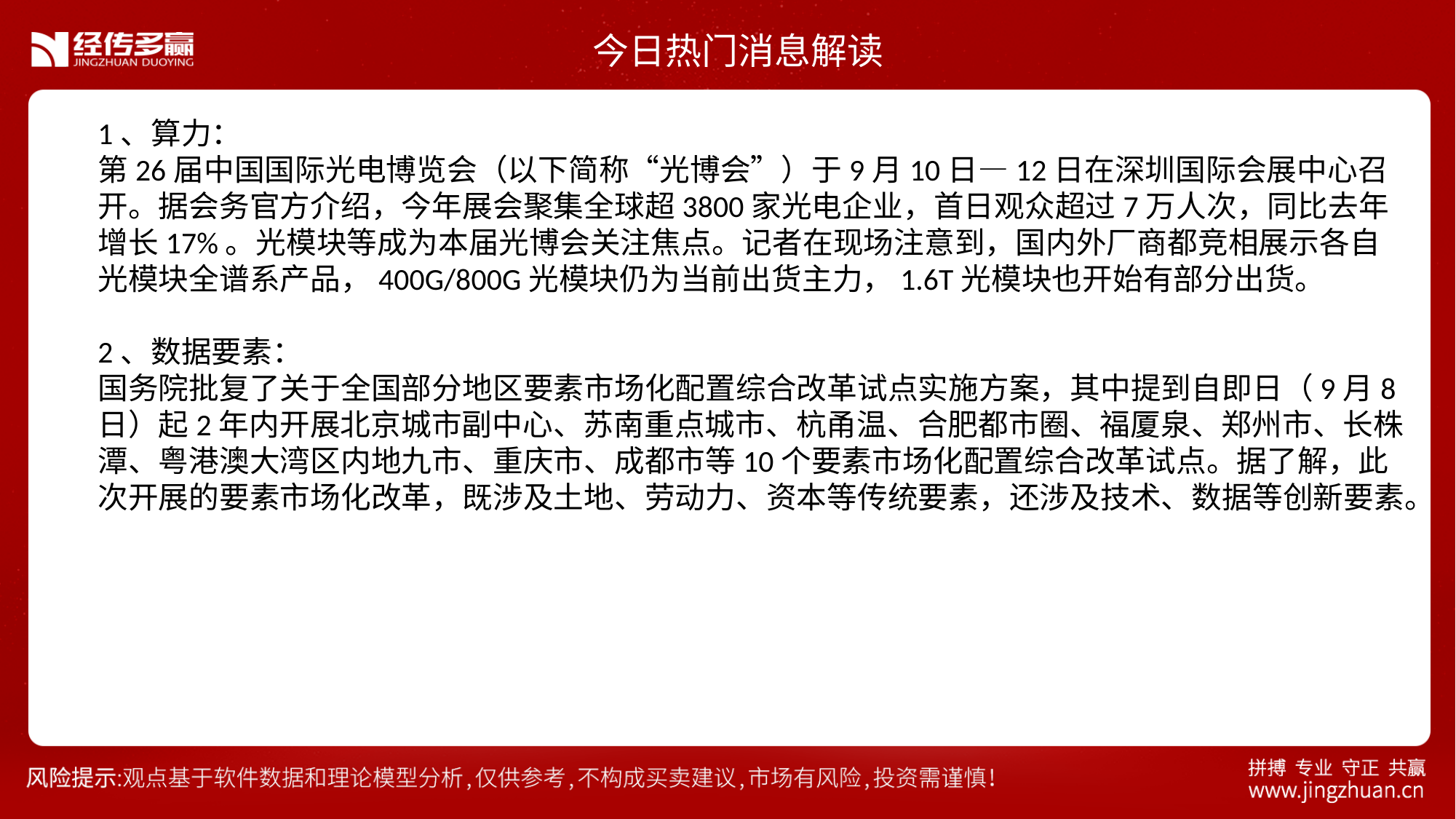

今日热门消息解读
1、算力：
第26届中国国际光电博览会（以下简称“光博会”）于9月10日—12日在深圳国际会展中心召开。据会务官方介绍，今年展会聚集全球超3800家光电企业，首日观众超过7万人次，同比去年增长17%。光模块等成为本届光博会关注焦点。记者在现场注意到，国内外厂商都竞相展示各自光模块全谱系产品，400G/800G光模块仍为当前出货主力，1.6T光模块也开始有部分出货。

2、数据要素：
国务院批复了关于全国部分地区要素市场化配置综合改革试点实施方案，其中提到自即日（9月8日）起2年内开展北京城市副中心、苏南重点城市、杭甬温、合肥都市圈、福厦泉、郑州市、长株潭、粤港澳大湾区内地九市、重庆市、成都市等10个要素市场化配置综合改革试点。据了解，此次开展的要素市场化改革，既涉及土地、劳动力、资本等传统要素，还涉及技术、数据等创新要素。